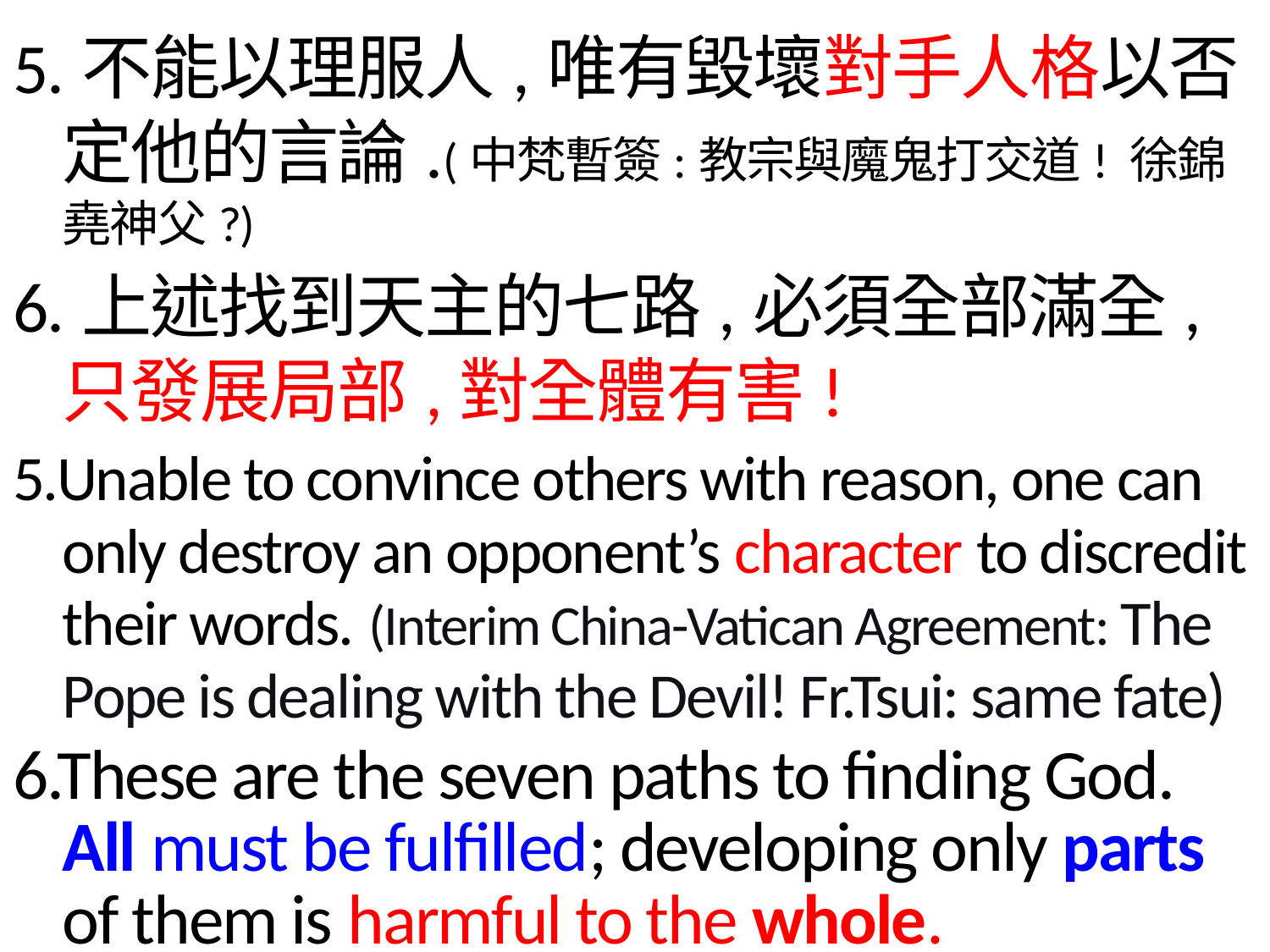

5.不能以理服人,唯有毀壞對手人格以否定他的言論.(中梵暫簽:教宗與魔鬼打交道! 徐錦堯神父?)
6.上述找到天主的七路,必須全部滿全,
只發展局部,對全體有害!
5.Unable to convince others with reason, one can only destroy an opponent’s character to discredit their words. (Interim China-Vatican Agreement: The Pope is dealing with the Devil! Fr.Tsui: same fate)
6.These are the seven paths to finding God. All must be fulfilled; developing only parts of them is harmful to the whole.